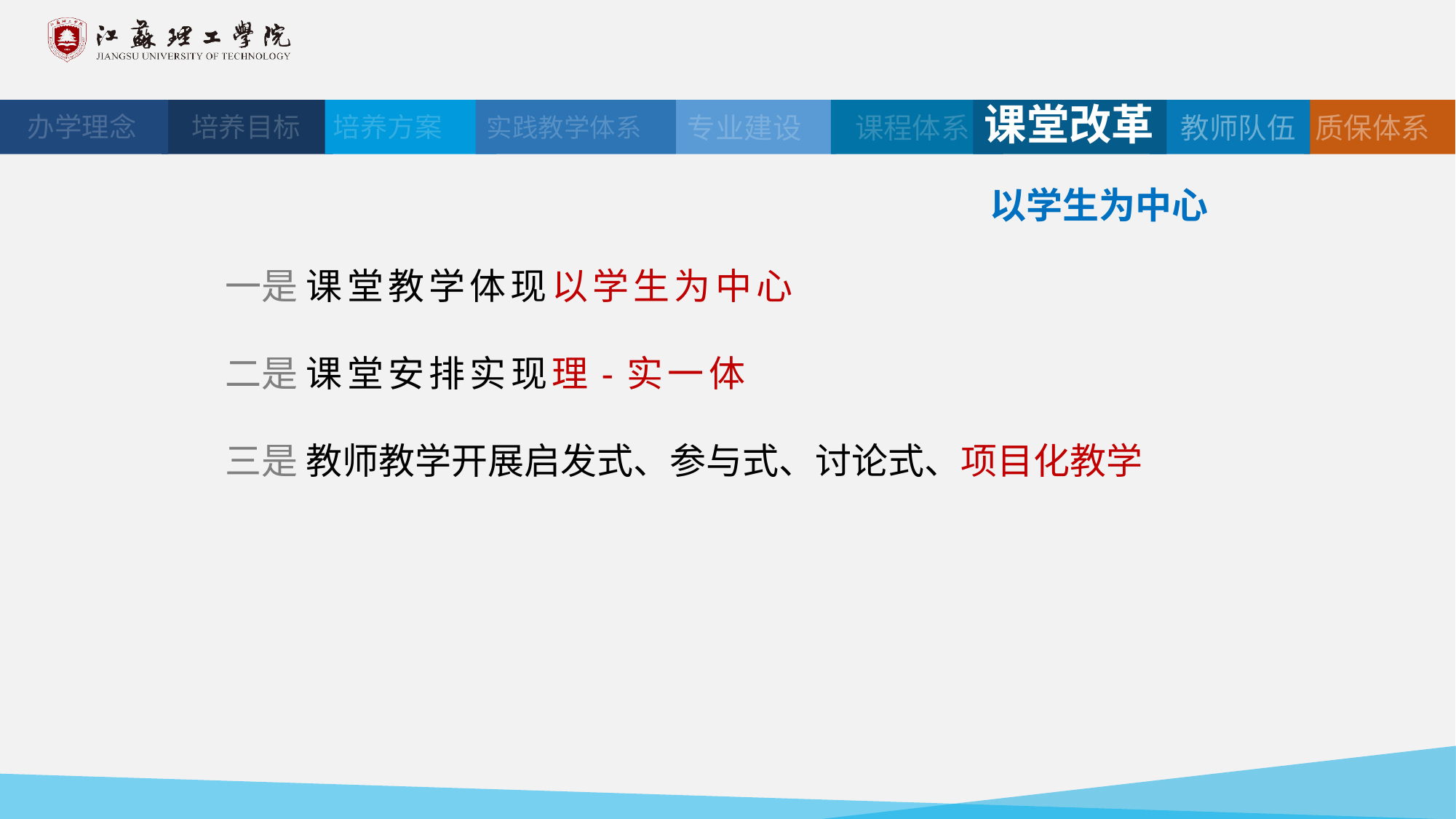

课堂改革

实践教学体系
专业建设
 课程体系

  教师队伍
质保体系
办学理念
培养目标
培养方案
以学生为中心
一是 课堂教学体现以学生为中心

二是 课堂安排实现理-实一体

三是 教师教学开展启发式、参与式、讨论式、项目化教学